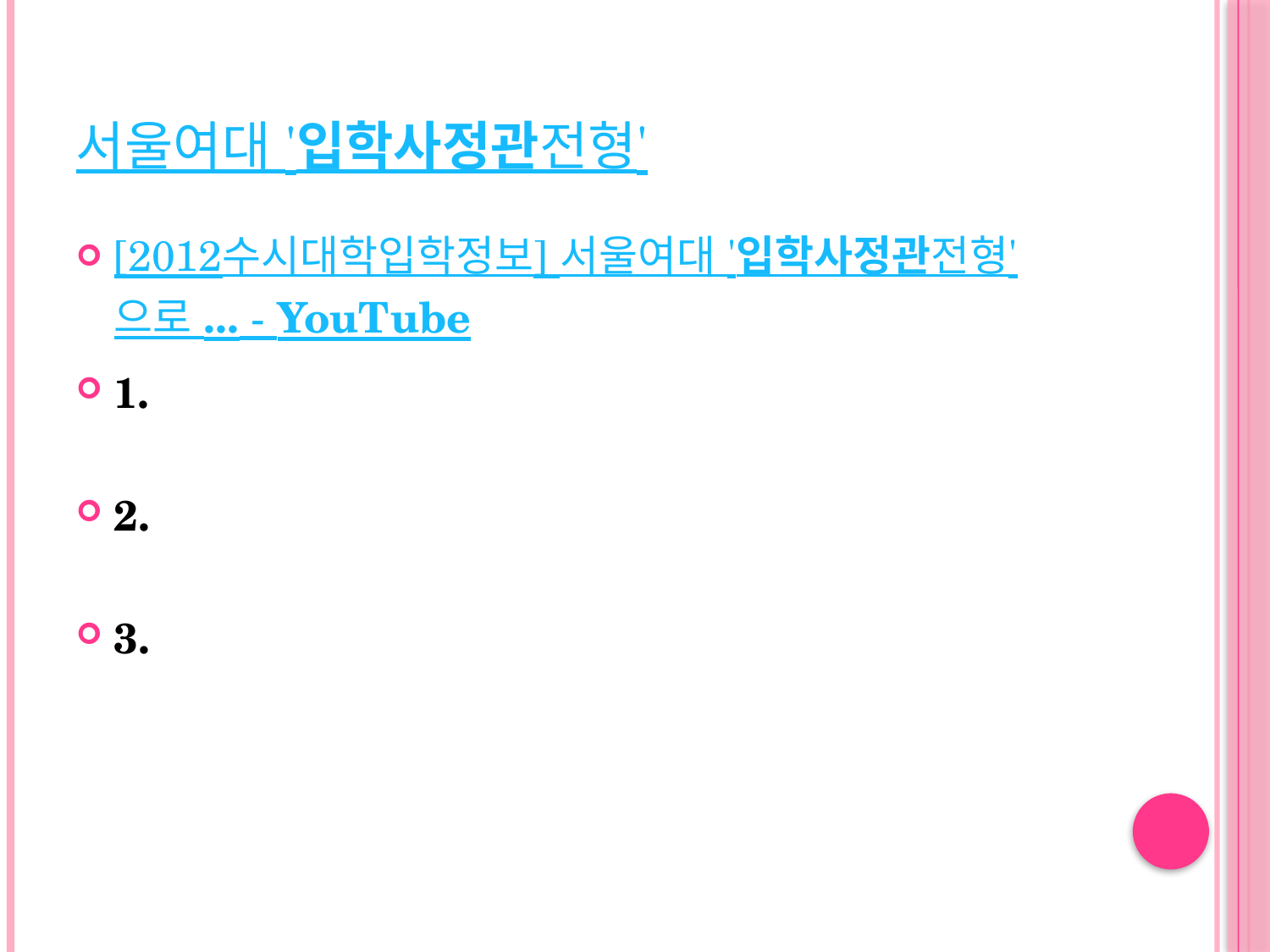

# 서울여대 '입학사정관전형'
[2012수시대학입학정보] 서울여대 '입학사정관전형'으로 ... - YouTube
1.

2.

3.